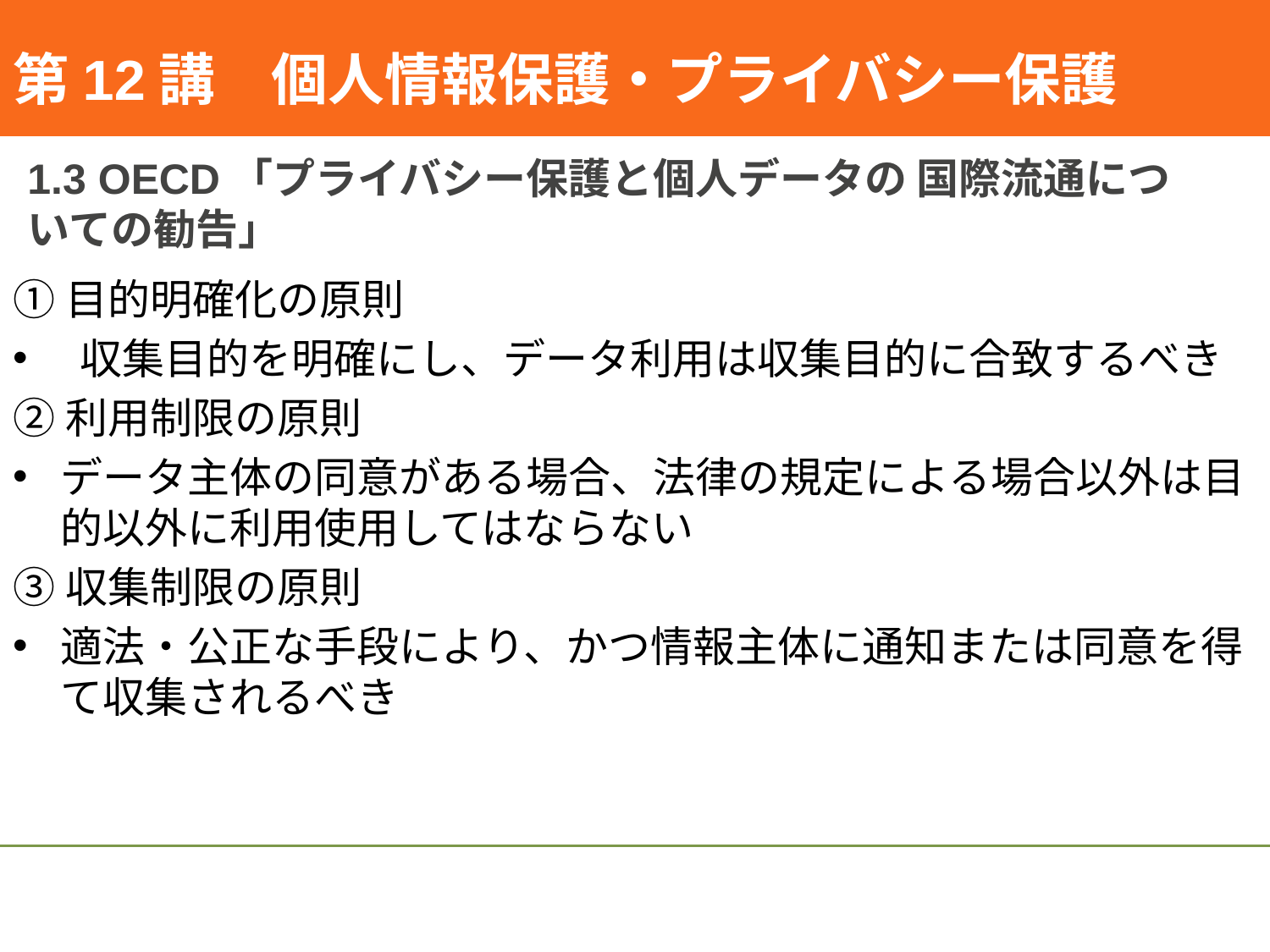

#
第12講　個人情報保護・プライバシー保護
1.3 OECD「プライバシー保護と個人データの 国際流通についての勧告」
①目的明確化の原則
 収集目的を明確にし、データ利用は収集目的に合致するべき
②利用制限の原則
データ主体の同意がある場合、法律の規定による場合以外は目的以外に利用使用してはならない
③収集制限の原則
適法・公正な手段により、かつ情報主体に通知または同意を得て収集されるべき